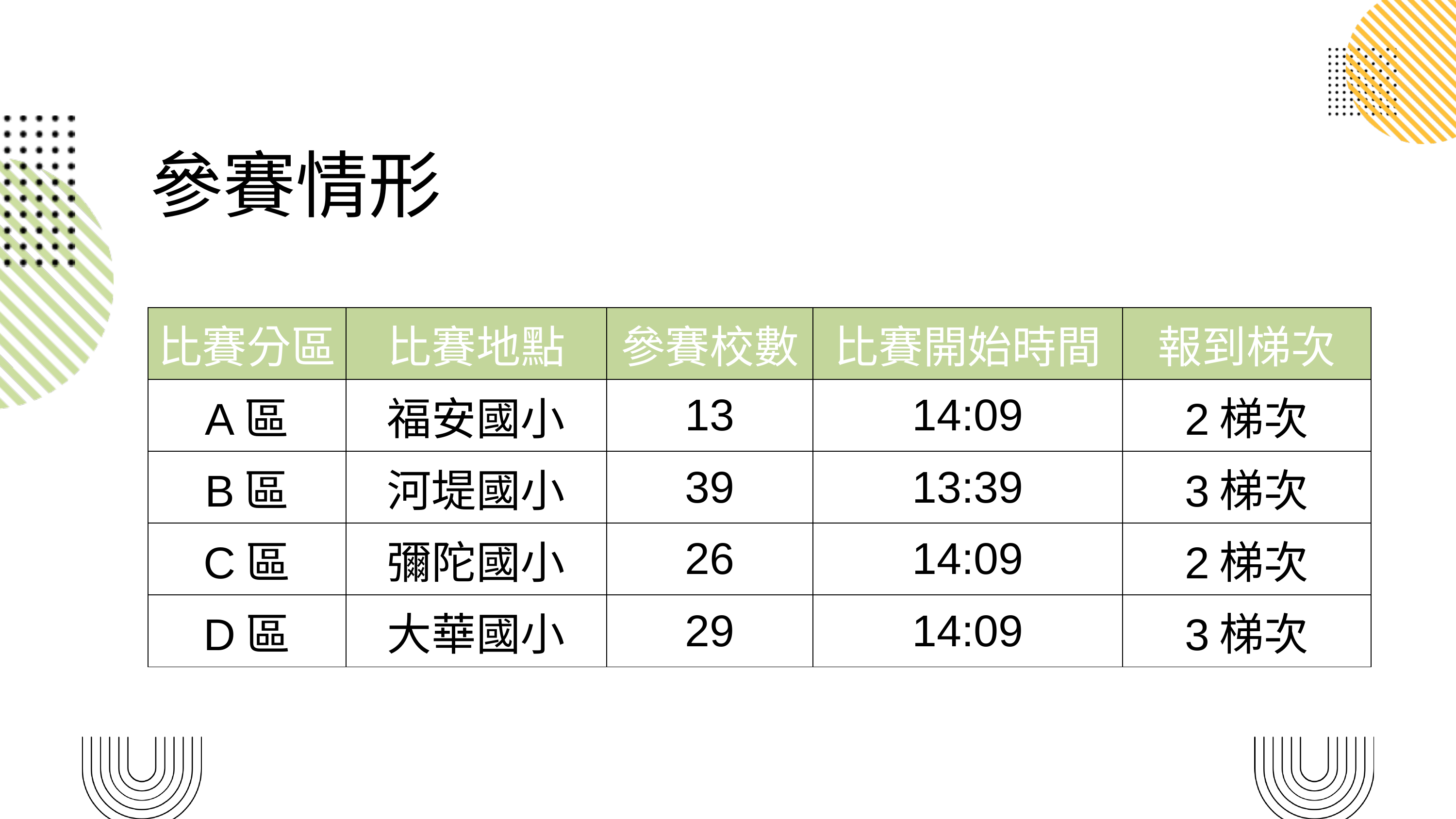

參賽情形

| 比賽分區 | 比賽地點 | 參賽校數 | 比賽開始時間 | 報到梯次 |
| --- | --- | --- | --- | --- |
| A區 | 福安國小 | 13 | 14:09 | 2梯次 |
| B區 | 河堤國小 | 39 | 13:39 | 3梯次 |
| C區 | 彌陀國小 | 26 | 14:09 | 2梯次 |
| D區 | 大華國小 | 29 | 14:09 | 3梯次 |